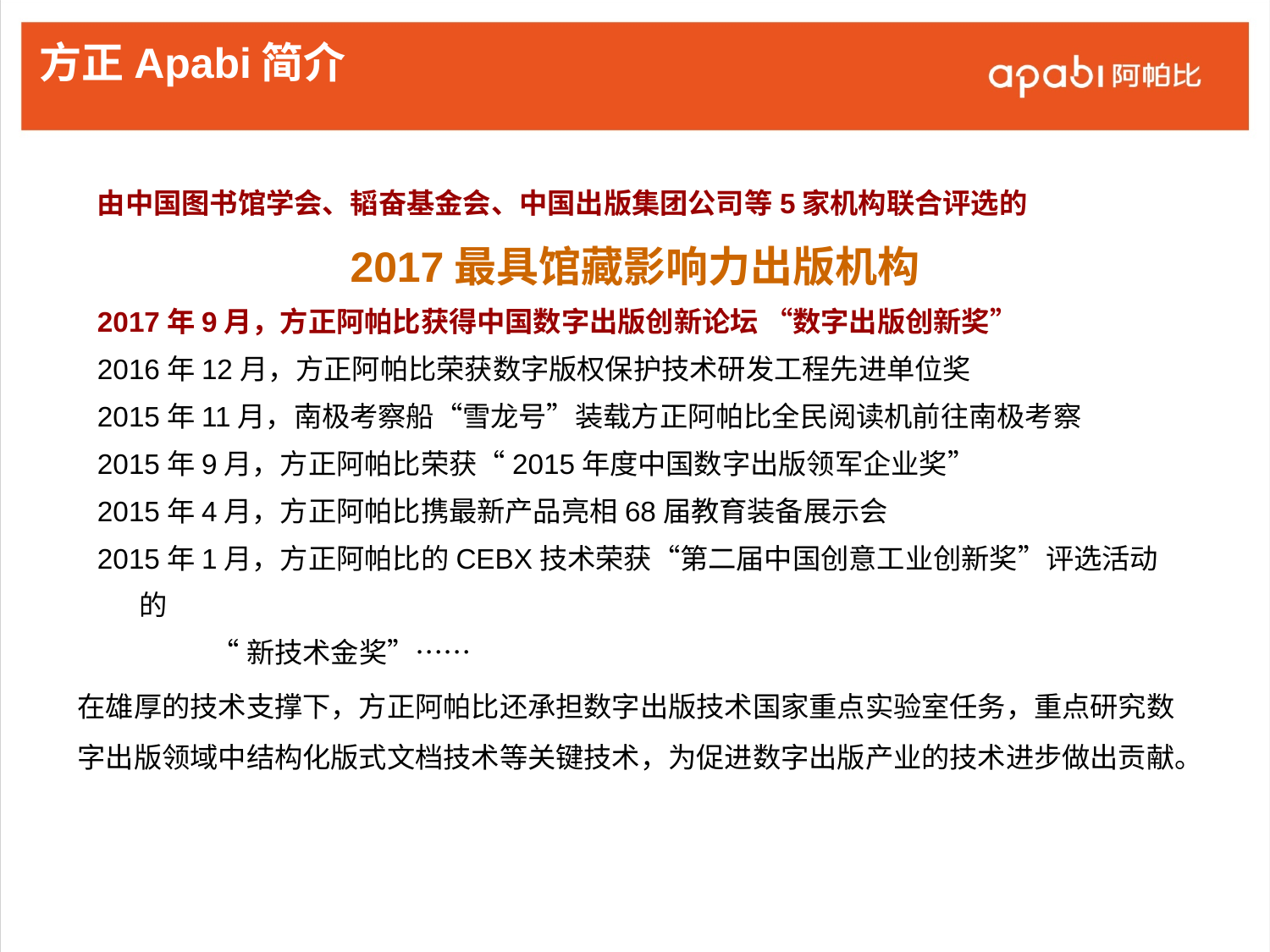

方正Apabi简介
由中国图书馆学会、韬奋基金会、中国出版集团公司等5家机构联合评选的
2017最具馆藏影响力出版机构
2017年9月，方正阿帕比获得中国数字出版创新论坛 “数字出版创新奖”
2016年12月，方正阿帕比荣获数字版权保护技术研发工程先进单位奖
2015年11月，南极考察船“雪龙号”装载方正阿帕比全民阅读机前往南极考察
2015年9月，方正阿帕比荣获“2015年度中国数字出版领军企业奖”
2015年4月，方正阿帕比携最新产品亮相68届教育装备展示会
2015年1月，方正阿帕比的CEBX技术荣获“第二届中国创意工业创新奖”评选活动的
                  “新技术金奖”……
在雄厚的技术支撑下，方正阿帕比还承担数字出版技术国家重点实验室任务，重点研究数字出版领域中结构化版式文档技术等关键技术，为促进数字出版产业的技术进步做出贡献。